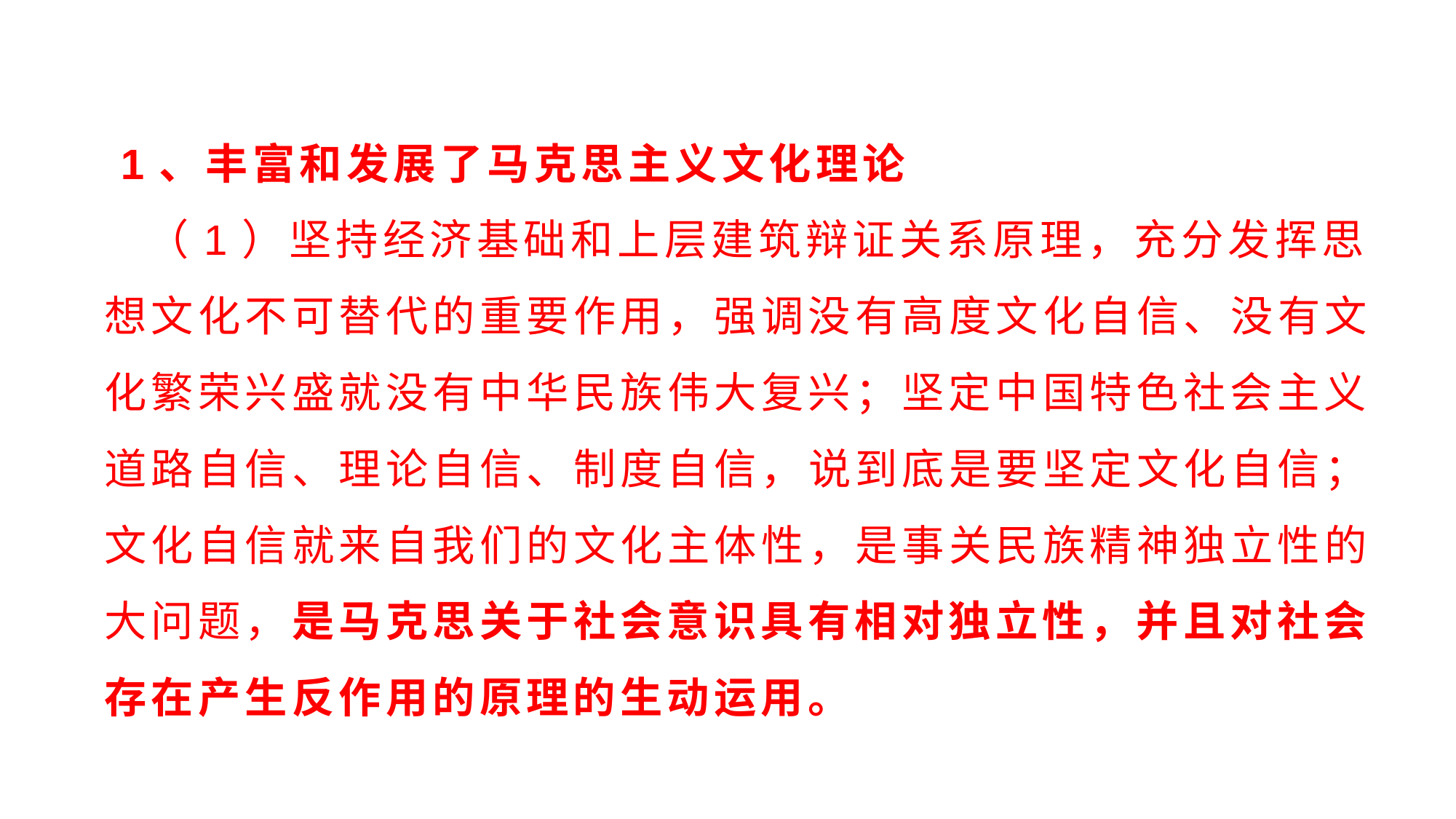

# 1、丰富和发展了马克思主义文化理论 （1）坚持经济基础和上层建筑辩证关系原理，充分发挥思想文化不可替代的重要作用，强调没有高度文化自信、没有文化繁荣兴盛就没有中华民族伟大复兴；坚定中国特色社会主义道路自信、理论自信、制度自信，说到底是要坚定文化自信；文化自信就来自我们的文化主体性，是事关民族精神独立性的大问题，是马克思关于社会意识具有相对独立性，并且对社会存在产生反作用的原理的生动运用。